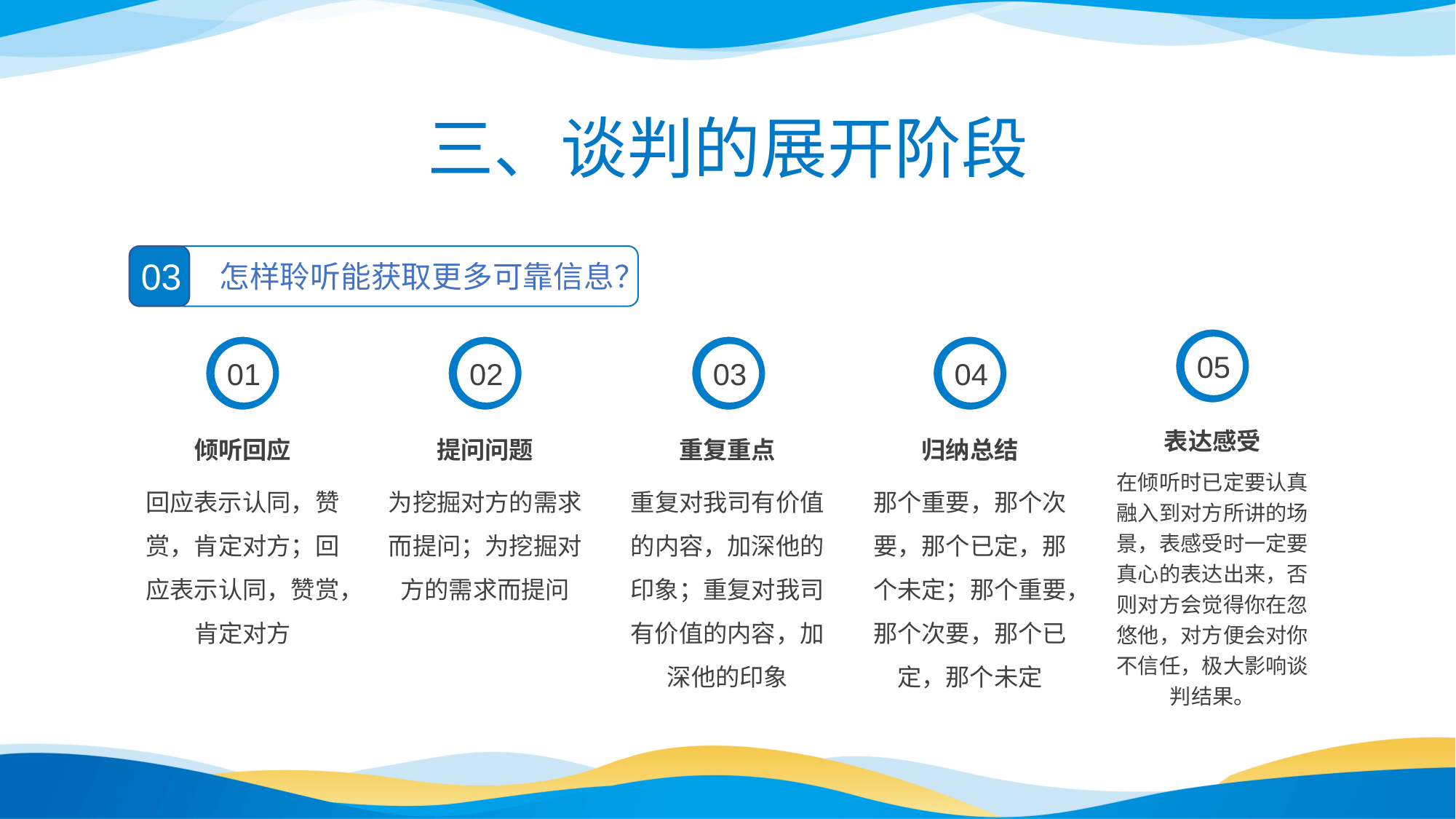

三、谈判的展开阶段

03

怎样聆听能获取更多可靠信息？

05

01

02

03

04
倾听回应
回应表示认同，赞赏，肯定对方；回应表示认同，赞赏，肯定对方
提问问题
为挖掘对方的需求而提问；为挖掘对方的需求而提问
重复重点
重复对我司有价值的内容，加深他的印象；重复对我司有价值的内容，加深他的印象
归纳总结
那个重要，那个次要，那个已定，那个未定；那个重要，那个次要，那个已定，那个未定
表达感受
在倾听时已定要认真融入到对方所讲的场景，表感受时一定要真心的表达出来，否则对方会觉得你在忽悠他，对方便会对你不信任，极大影响谈判结果。